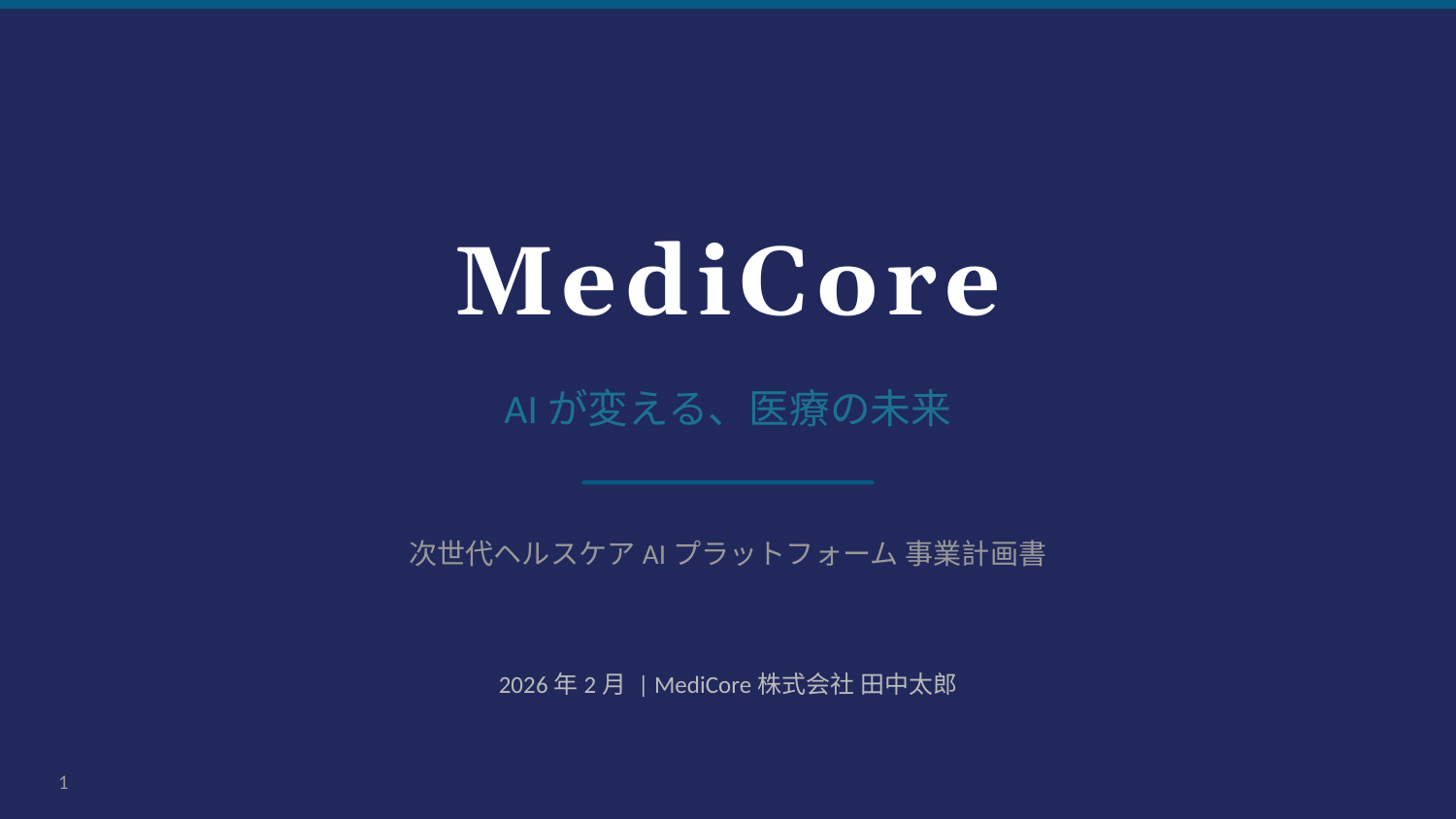

MediCore
AIが変える、医療の未来

次世代ヘルスケアAIプラットフォーム 事業計画書
2026年2月 | MediCore株式会社 田中太郎
1